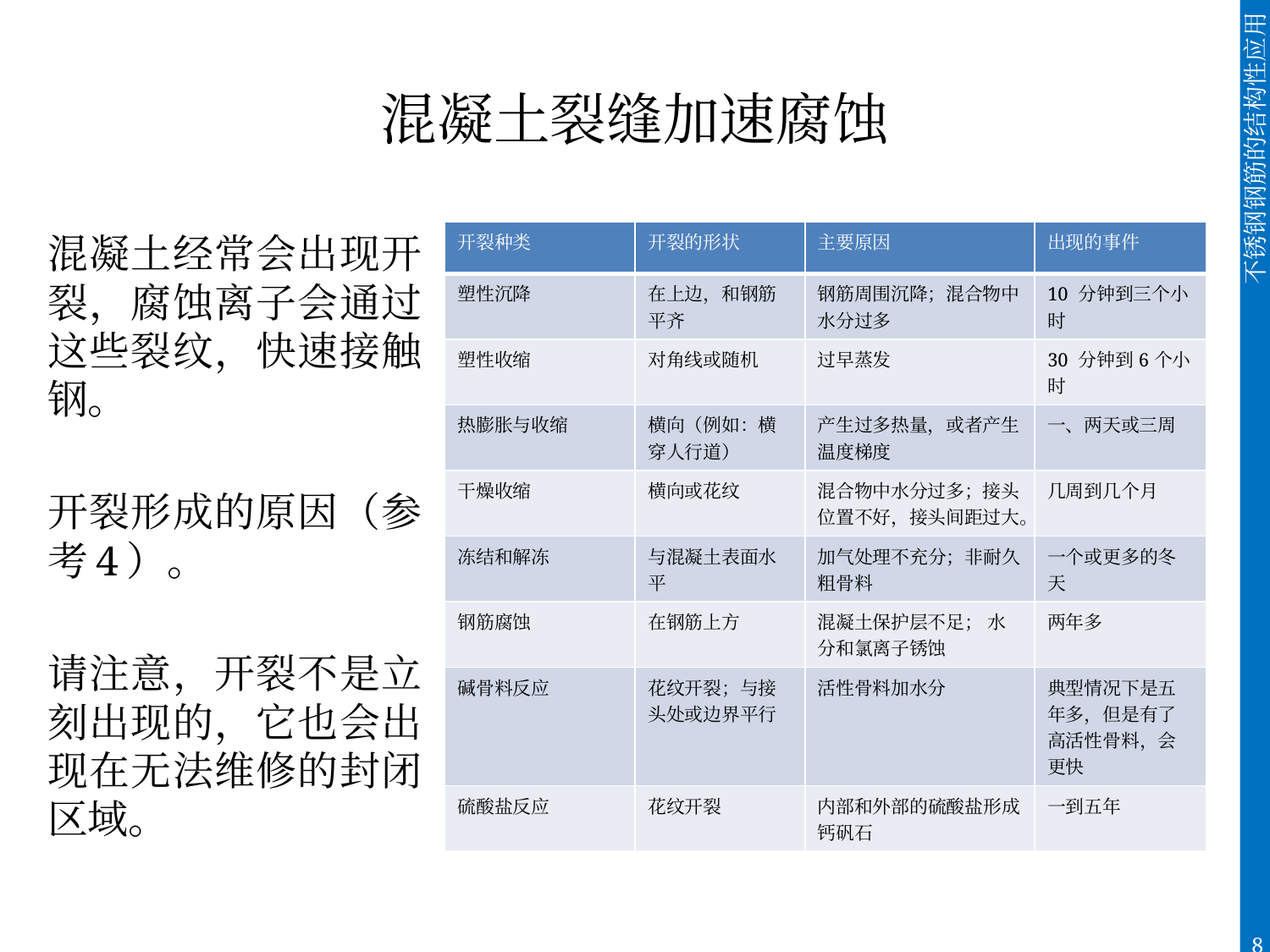

# 混凝土裂缝加速腐蚀
混凝土经常会出现开裂，腐蚀离子会通过这些裂纹，快速接触钢。

开裂形成的原因（参考4）。

请注意，开裂不是立刻出现的，它也会出现在无法维修的封闭区域。

| 开裂种类 | 开裂的形状 | 主要原因 | 出现的事件 |
| --- | --- | --- | --- |
| 塑性沉降 | 在上边，和钢筋平齐 | 钢筋周围沉降；混合物中水分过多 | 10 分钟到三个小时 |
| 塑性收缩 | 对角线或随机 | 过早蒸发 | 30 分钟到6个小时 |
| 热膨胀与收缩 | 横向（例如：横穿人行道） | 产生过多热量，或者产生温度梯度 | 一、两天或三周 |
| 干燥收缩 | 横向或花纹 | 混合物中水分过多；接头位置不好，接头间距过大。 | 几周到几个月 |
| 冻结和解冻 | 与混凝土表面水平 | 加气处理不充分；非耐久粗骨料 | 一个或更多的冬天 |
| 钢筋腐蚀 | 在钢筋上方 | 混凝土保护层不足； 水分和氯离子锈蚀 | 两年多 |
| 碱骨料反应 | 花纹开裂；与接头处或边界平行 | 活性骨料加水分 | 典型情况下是五年多，但是有了高活性骨料，会更快 |
| 硫酸盐反应 | 花纹开裂 | 内部和外部的硫酸盐形成钙矾石 | 一到五年 |